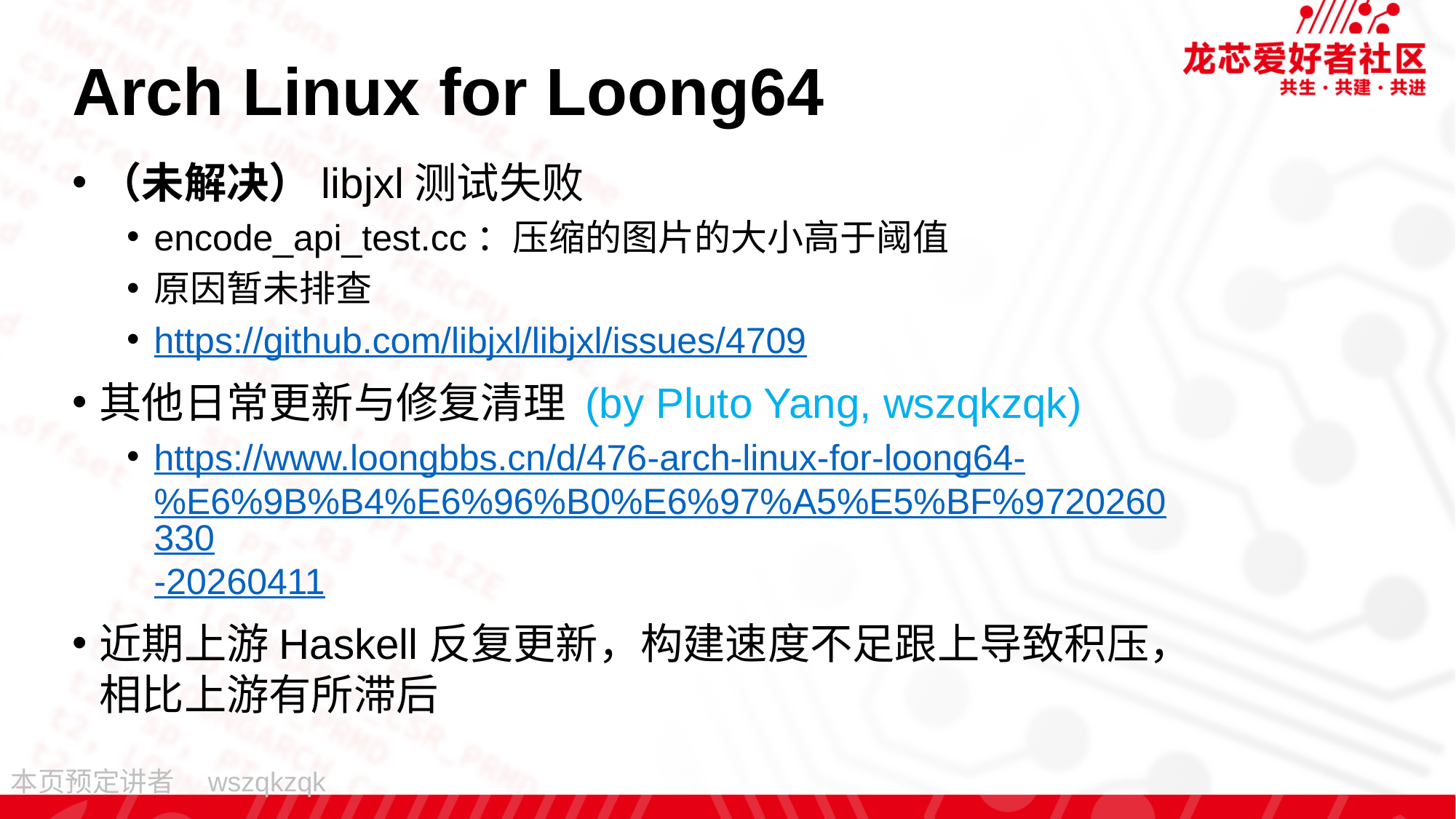

# Arch Linux for Loong64
（未解决）libjxl测试失败
encode_api_test.cc：压缩的图片的大小高于阈值
原因暂未排查
https://github.com/libjxl/libjxl/issues/4709
其他日常更新与修复清理 (by Pluto Yang, wszqkzqk)
https://www.loongbbs.cn/d/476-arch-linux-for-loong64-%E6%9B%B4%E6%96%B0%E6%97%A5%E5%BF%9720260330-20260411
近期上游Haskell反复更新，构建速度不足跟上导致积压，相比上游有所滞后
wszqkzqk